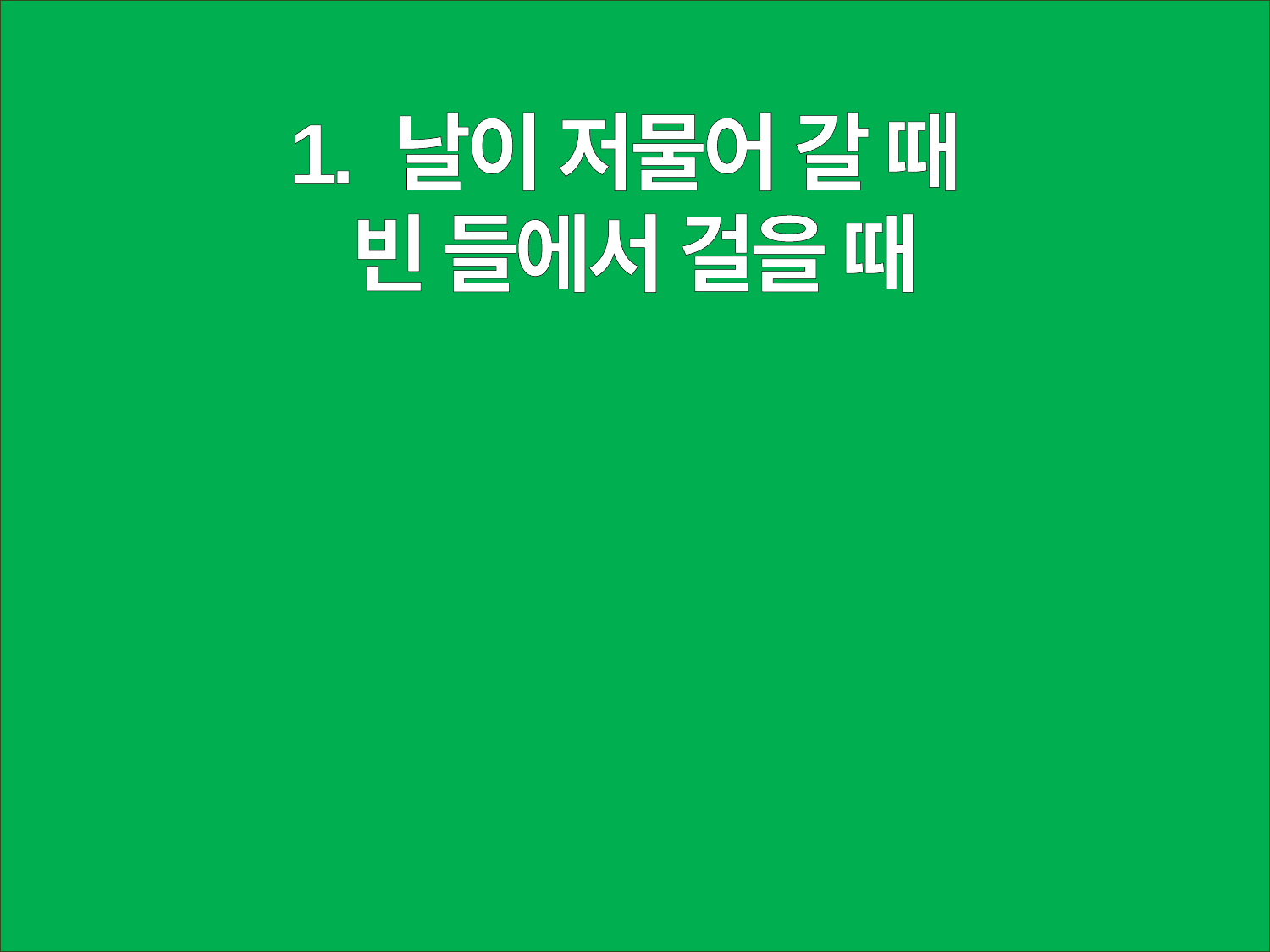

1. 날이 저물어 갈 때
빈 들에서 걸을 때